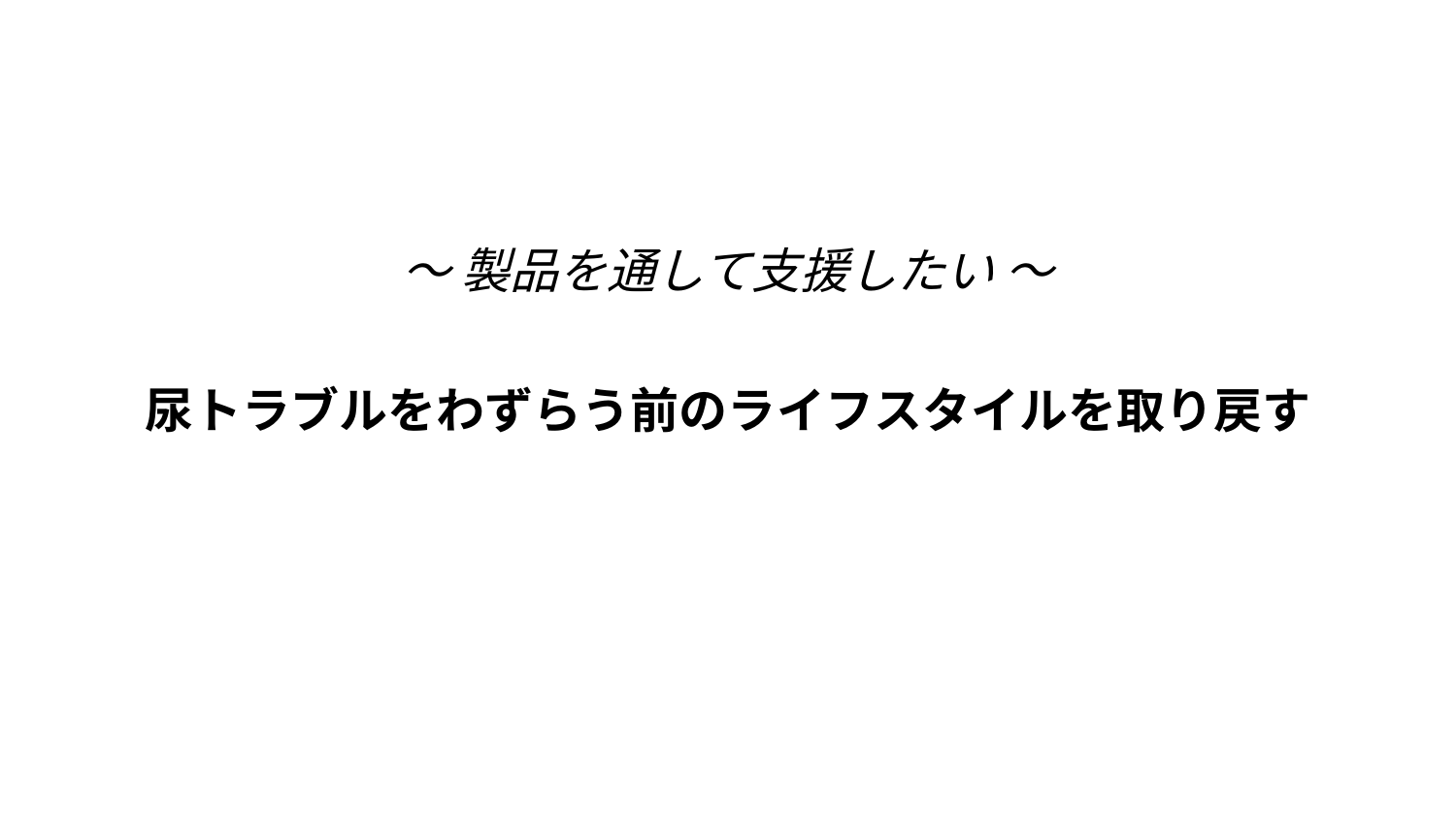

〜 製品を通して支援したい 〜
尿トラブルをわずらう前のライフスタイルを取り戻す